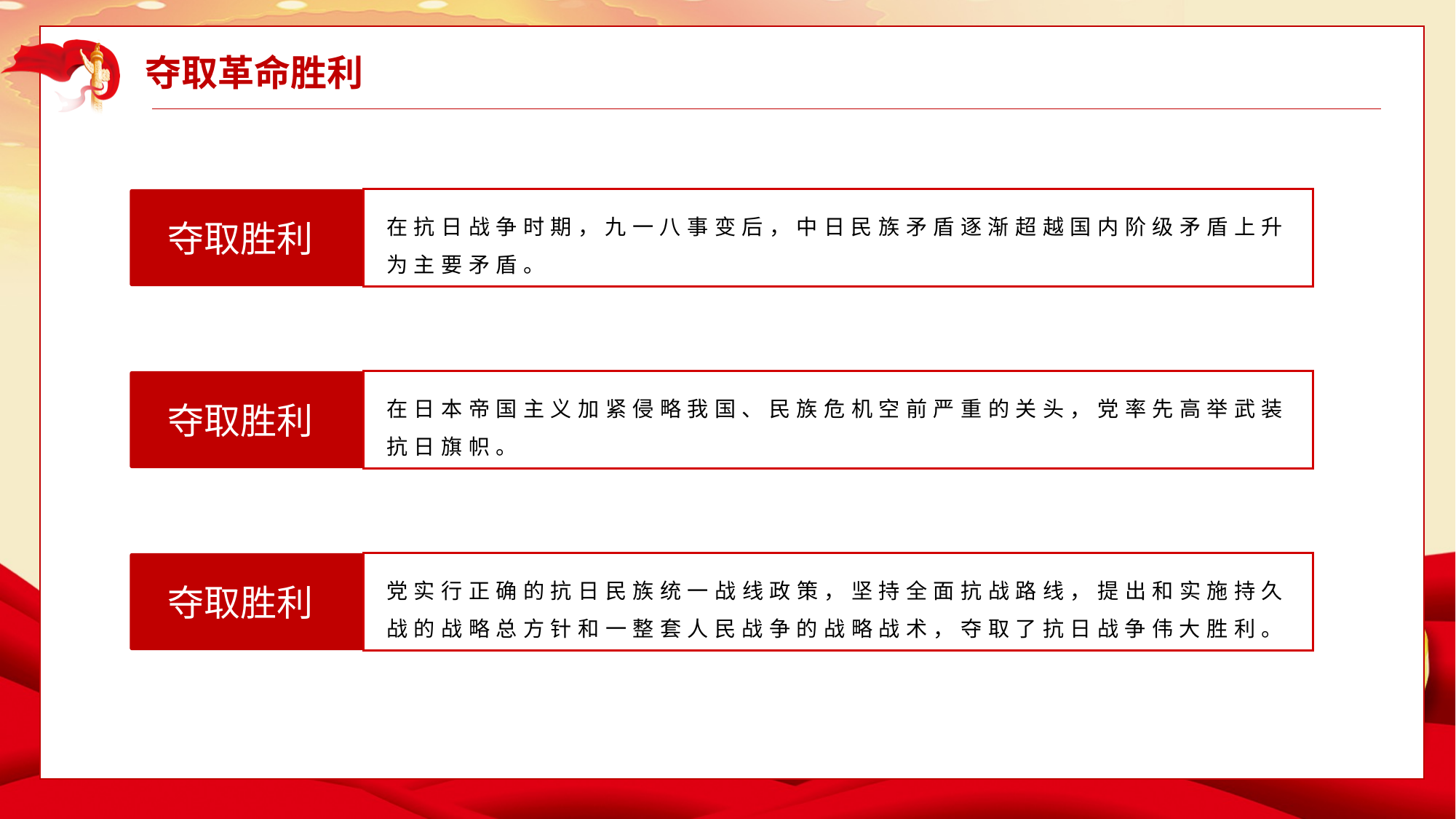

夺取革命胜利

在抗日战争时期，九一八事变后，中日民族矛盾逐渐超越国内阶级矛盾上升为主要矛盾。
夺取胜利

在日本帝国主义加紧侵略我国、民族危机空前严重的关头，党率先高举武装抗日旗帜。
夺取胜利

党实行正确的抗日民族统一战线政策，坚持全面抗战路线，提出和实施持久战的战略总方针和一整套人民战争的战略战术，夺取了抗日战争伟大胜利。
夺取胜利